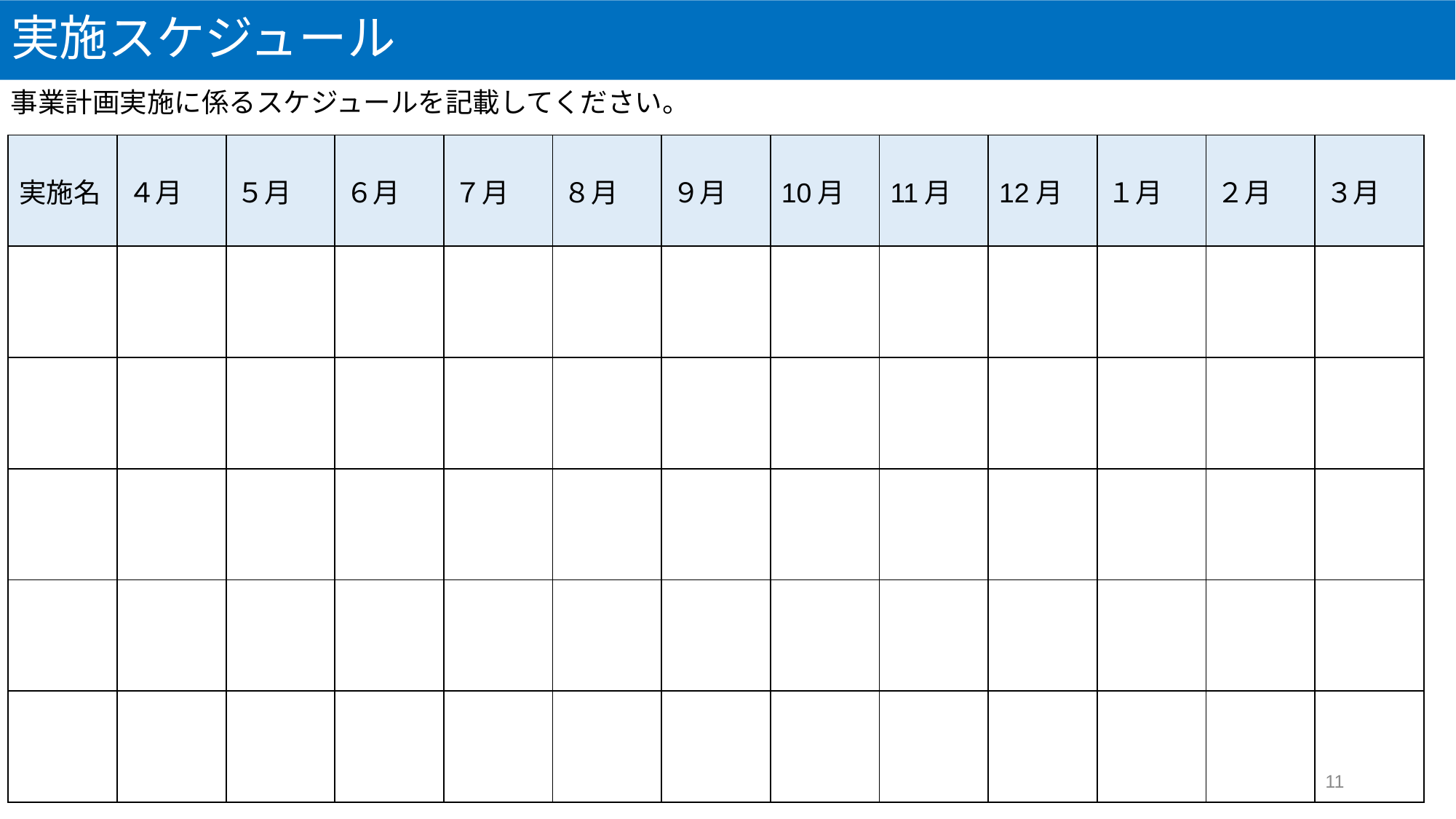

実施スケジュール
事業計画実施に係るスケジュールを記載してください。
| 実施名 | ４月 | ５月 | ６月 | ７月 | ８月 | ９月 | 10月 | 11月 | 12月 | １月 | ２月 | ３月 |
| --- | --- | --- | --- | --- | --- | --- | --- | --- | --- | --- | --- | --- |
|  |  |  |  |  |  |  |  |  |  |  |  |  |
|  |  |  |  |  |  |  |  |  |  |  |  |  |
|  |  |  |  |  |  |  |  |  |  |  |  |  |
|  |  |  |  |  |  |  |  |  |  |  |  |  |
|  |  |  |  |  |  |  |  |  |  |  |  |  |
11